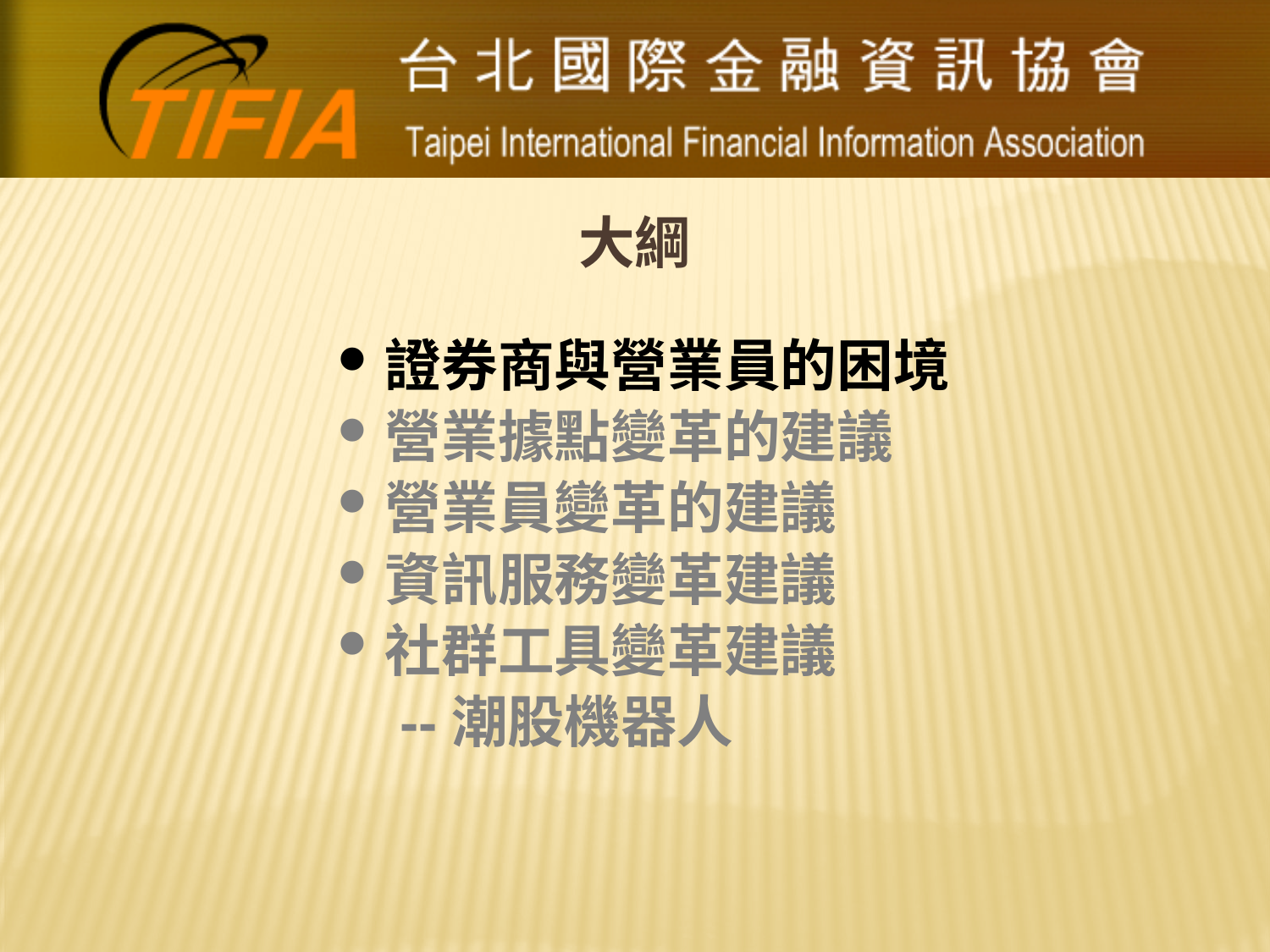

# 大綱
證券商與營業員的困境
營業據點變革的建議
營業員變革的建議
資訊服務變革建議
社群工具變革建議
    --潮股機器人